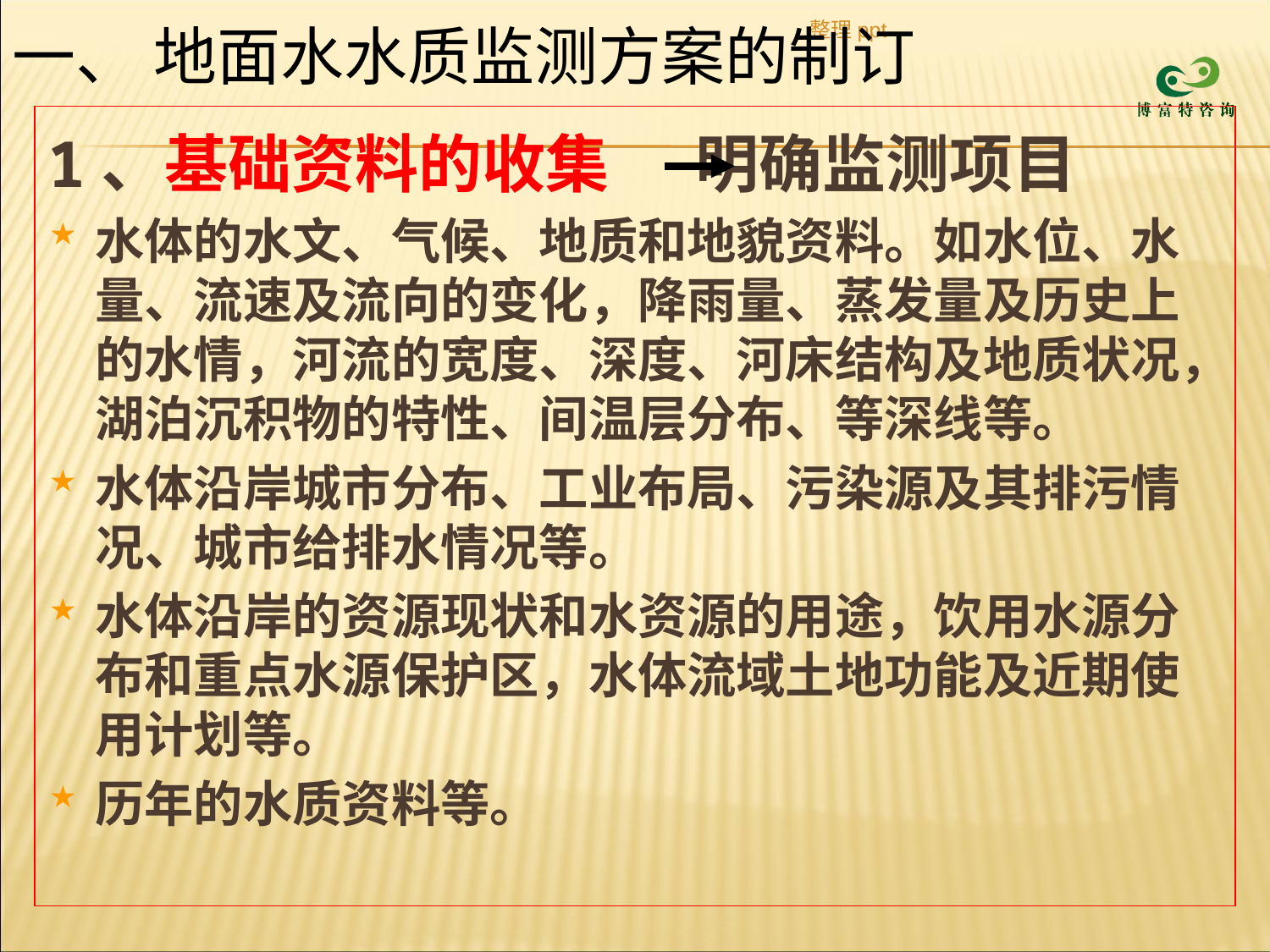

一、 地面水水质监测方案的制订
整理ppt
1、基础资料的收集      明确监测项目
水体的水文、气候、地质和地貌资料。如水位、水量、流速及流向的变化，降雨量、蒸发量及历史上的水情，河流的宽度、深度、河床结构及地质状况，湖泊沉积物的特性、间温层分布、等深线等。
水体沿岸城市分布、工业布局、污染源及其排污情况、城市给排水情况等。
水体沿岸的资源现状和水资源的用途，饮用水源分布和重点水源保护区，水体流域土地功能及近期使用计划等。
历年的水质资料等。
15